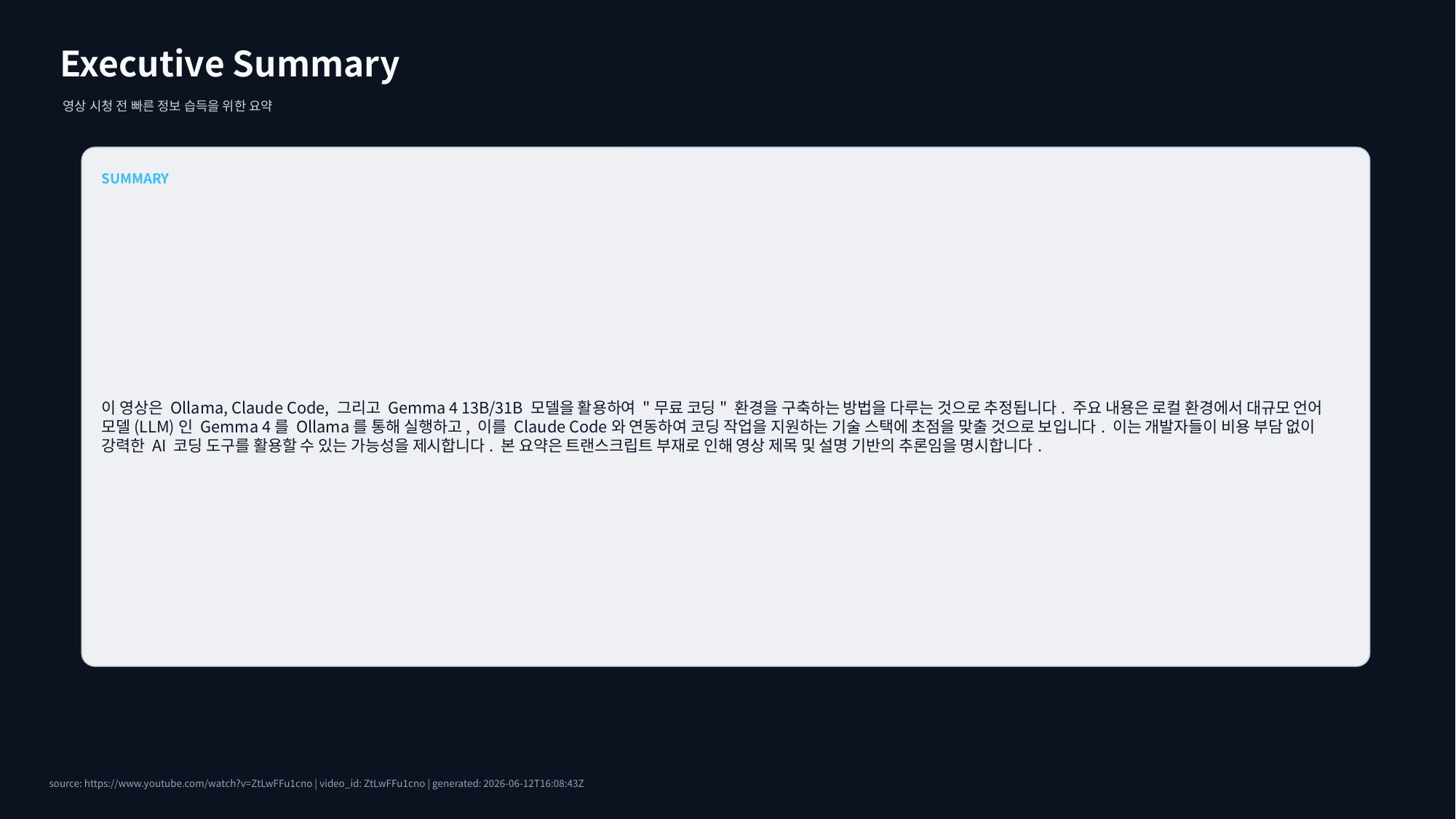

Executive Summary
영상 시청 전 빠른 정보 습득을 위한 요약

SUMMARY
이 영상은 Ollama, Claude Code, 그리고 Gemma 4 13B/31B 모델을 활용하여 "무료 코딩" 환경을 구축하는 방법을 다루는 것으로 추정됩니다. 주요 내용은 로컬 환경에서 대규모 언어 모델(LLM)인 Gemma 4를 Ollama를 통해 실행하고, 이를 Claude Code와 연동하여 코딩 작업을 지원하는 기술 스택에 초점을 맞출 것으로 보입니다. 이는 개발자들이 비용 부담 없이 강력한 AI 코딩 도구를 활용할 수 있는 가능성을 제시합니다. 본 요약은 트랜스크립트 부재로 인해 영상 제목 및 설명 기반의 추론임을 명시합니다.
source: https://www.youtube.com/watch?v=ZtLwFFu1cno | video_id: ZtLwFFu1cno | generated: 2026-06-12T16:08:43Z